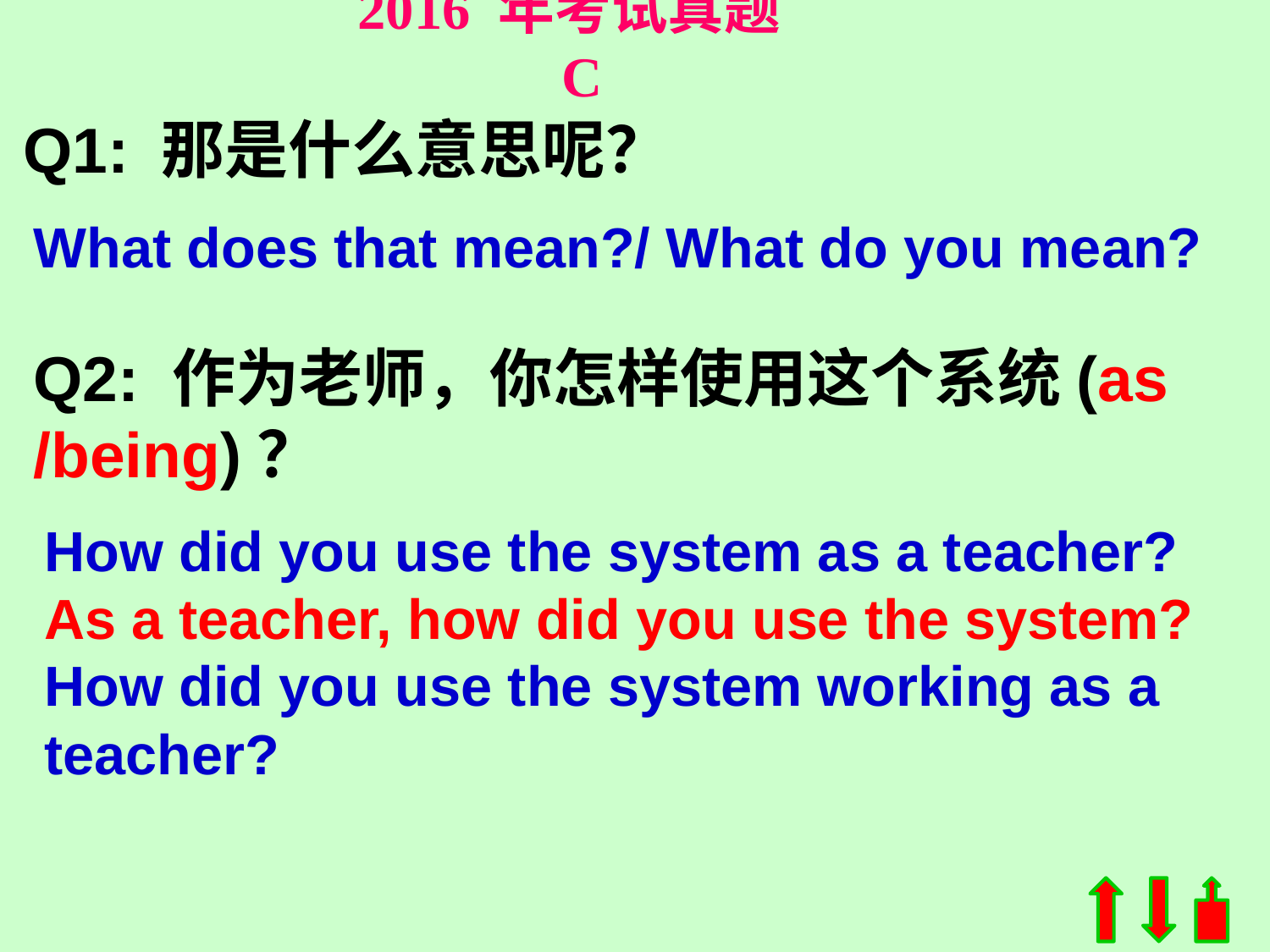

2016 年考试真题   C
Q1: 那是什么意思呢？
What does that mean?/ What do you mean?
Q2: 作为老师，你怎样使用这个系统(as /being)？
How did you use the system as a teacher?
As a teacher, how did you use the system?
How did you use the system working as a teacher?